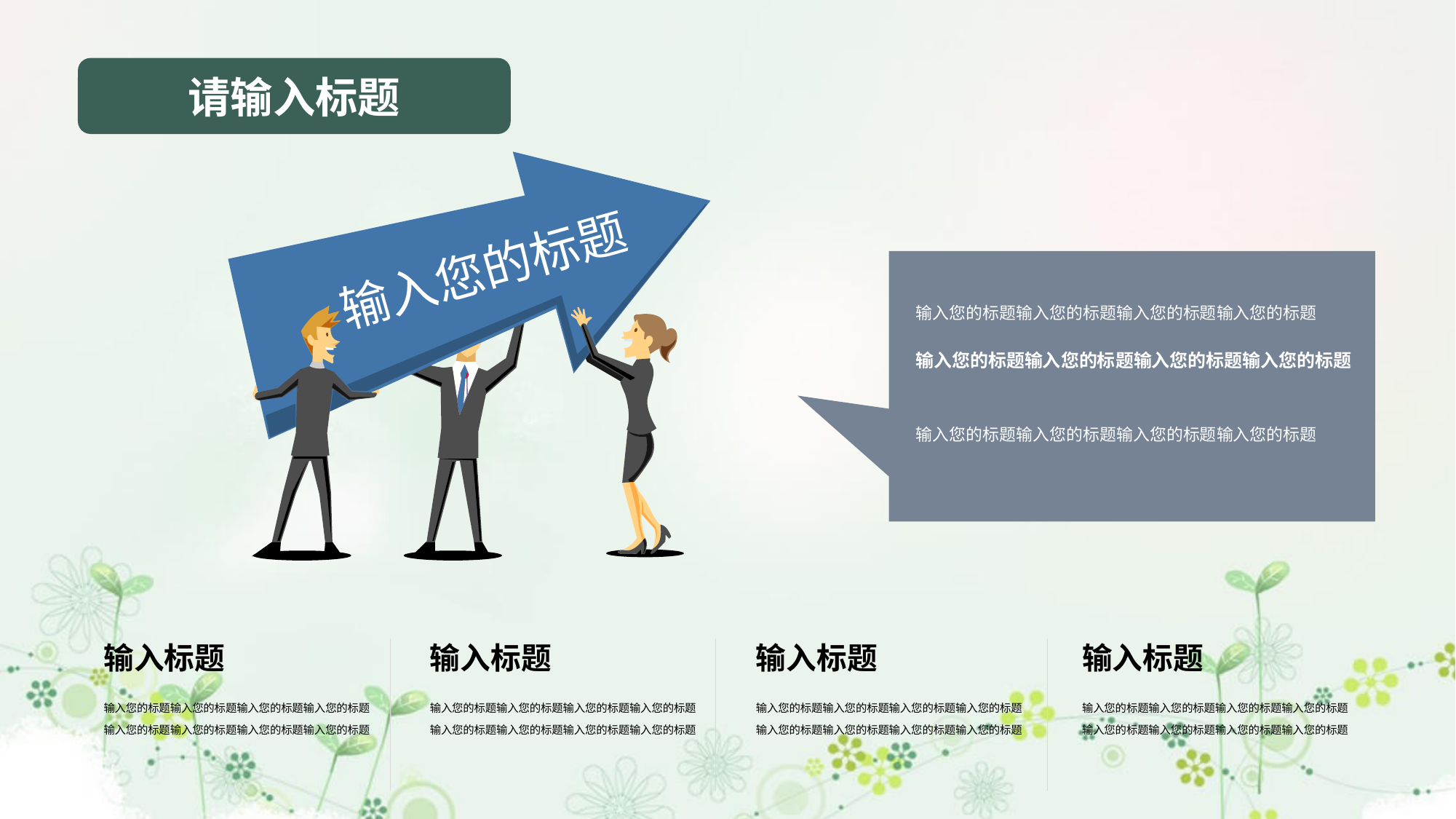

输入您的标题

输入标题
输入您的标题输入您的标题输入您的标题输入您的标题
输入您的标题输入您的标题输入您的标题输入您的标题
输入标题
输入您的标题输入您的标题输入您的标题输入您的标题
输入您的标题输入您的标题输入您的标题输入您的标题
输入标题
输入您的标题输入您的标题输入您的标题输入您的标题
输入您的标题输入您的标题输入您的标题输入您的标题
输入标题
输入您的标题输入您的标题输入您的标题输入您的标题
输入您的标题输入您的标题输入您的标题输入您的标题
输入您的标题输入您的标题输入您的标题输入您的标题
输入您的标题输入您的标题输入您的标题输入您的标题
输入您的标题输入您的标题输入您的标题输入您的标题